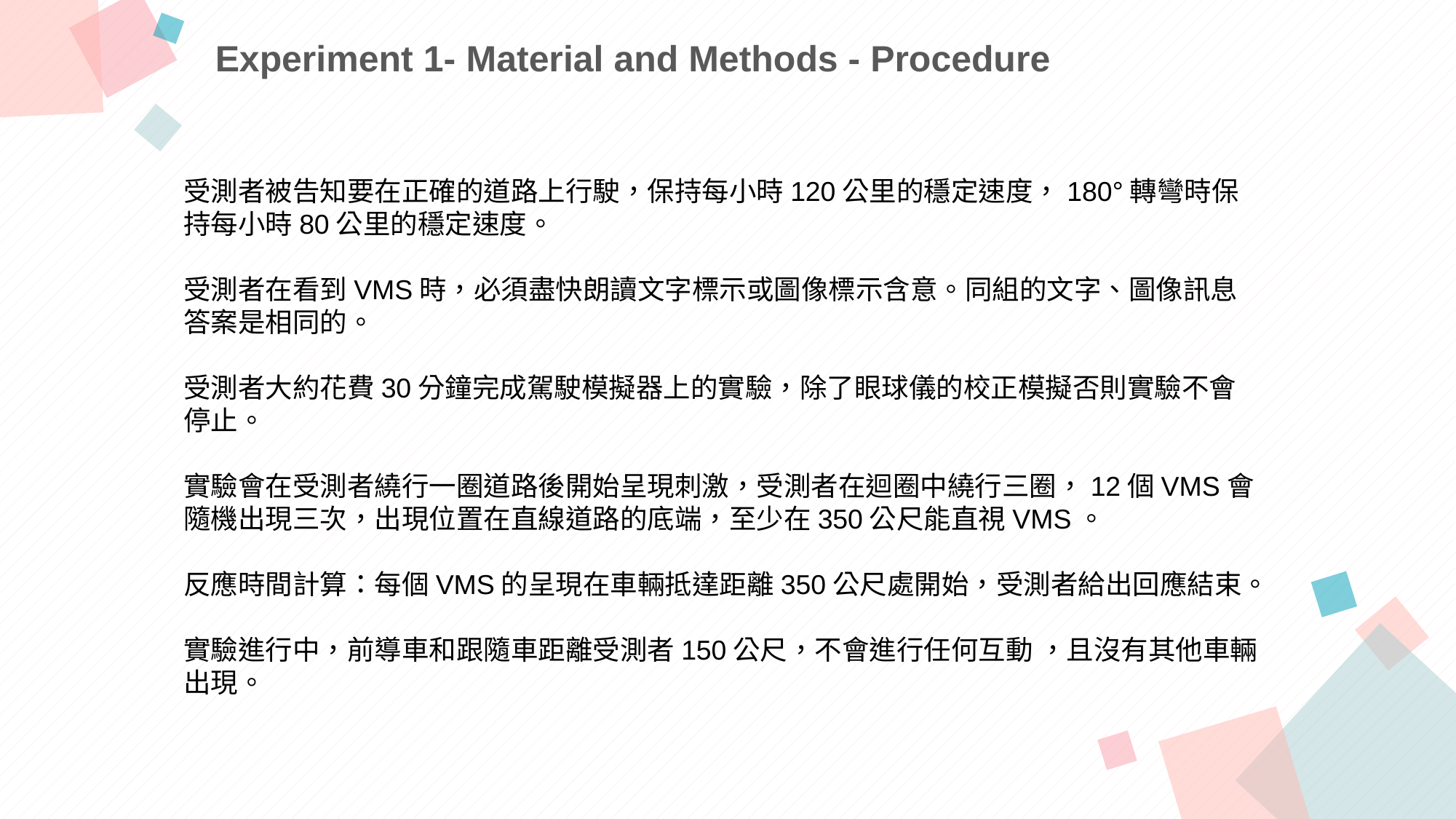

Experiment 1- Material and Methods - Procedure
受測者被告知要在正確的道路上行駛，保持每小時120公里的穩定速度，180°轉彎時保持每小時80公里的穩定速度。

受測者在看到VMS時，必須盡快朗讀文字標示或圖像標示含意。同組的文字、圖像訊息答案是相同的。

受測者大約花費30分鐘完成駕駛模擬器上的實驗，除了眼球儀的校正模擬否則實驗不會停止。

實驗會在受測者繞行一圈道路後開始呈現刺激，受測者在迴圈中繞行三圈，12個VMS會隨機出現三次，出現位置在直線道路的底端，至少在350公尺能直視VMS。

反應時間計算：每個VMS的呈現在車輛抵達距離350公尺處開始，受測者給出回應結束。

實驗進行中，前導車和跟隨車距離受測者150公尺，不會進行任何互動 ，且沒有其他車輛出現。